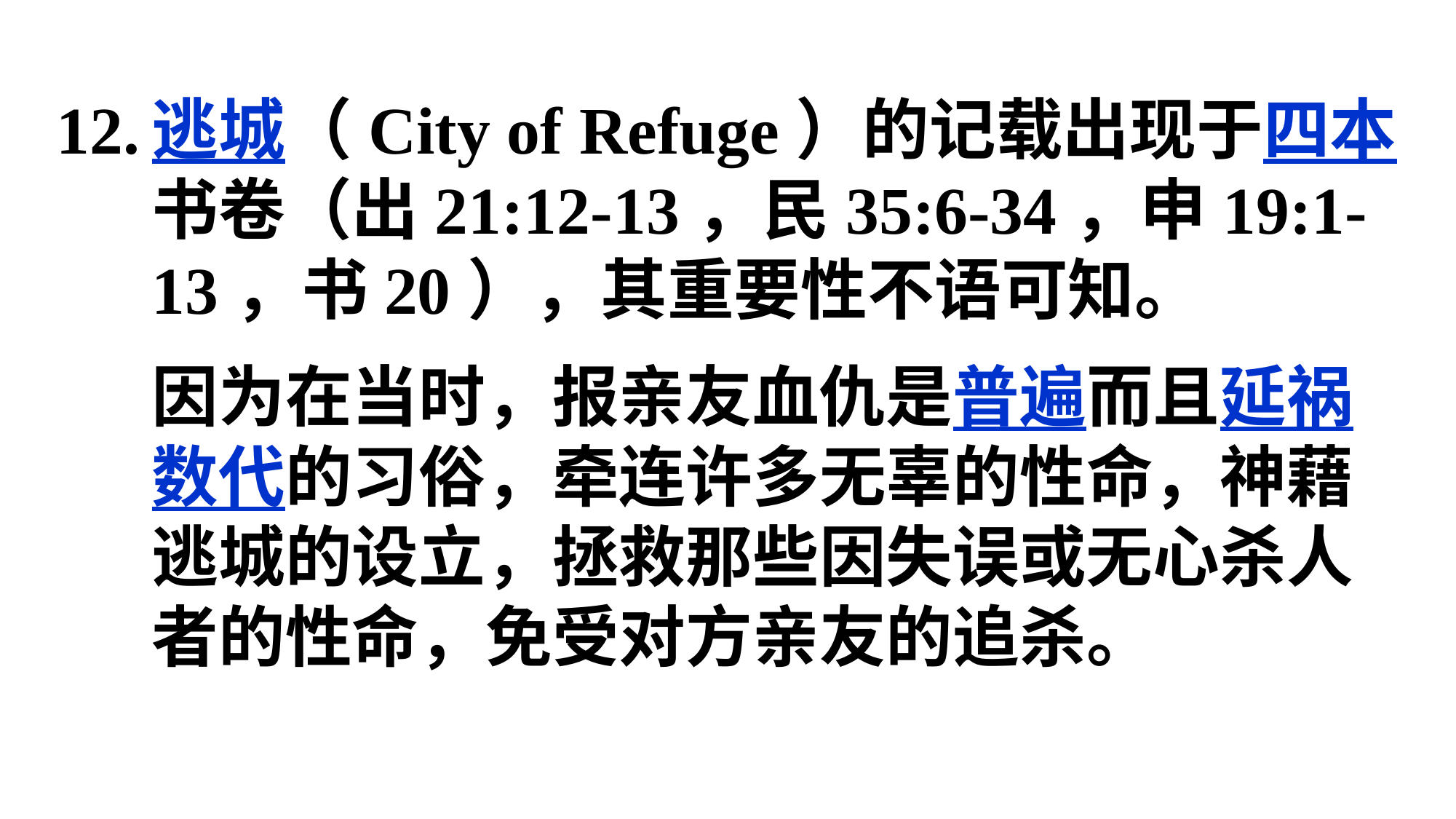

12.	逃城（City of Refuge）的记载出现于四本书卷（出21:12-13，民35:6-34，申19:1-13，书20），其重要性不语可知。
	因为在当时，报亲友血仇是普遍而且延祸数代的习俗，牵连许多无辜的性命，神藉逃城的设立，拯救那些因失误或无心杀人者的性命，免受对方亲友的追杀。